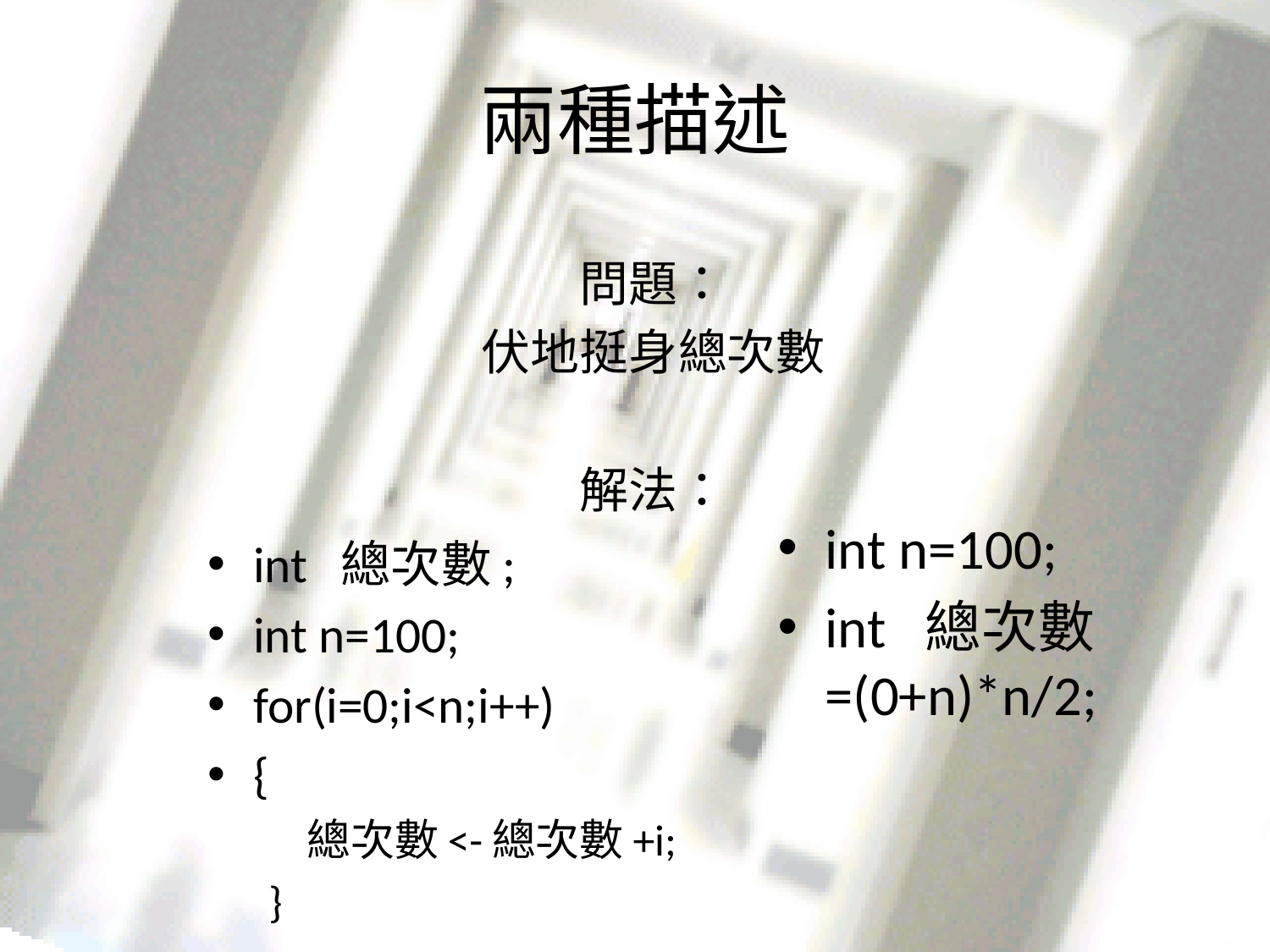

# 兩種描述
問題：
伏地挺身總次數

解法：
int n=100;
int  總次數=(0+n)*n/2;

int  總次數;
int n=100;
for(i=0;i<n;i++)
{
	總次數<-總次數+i;
}